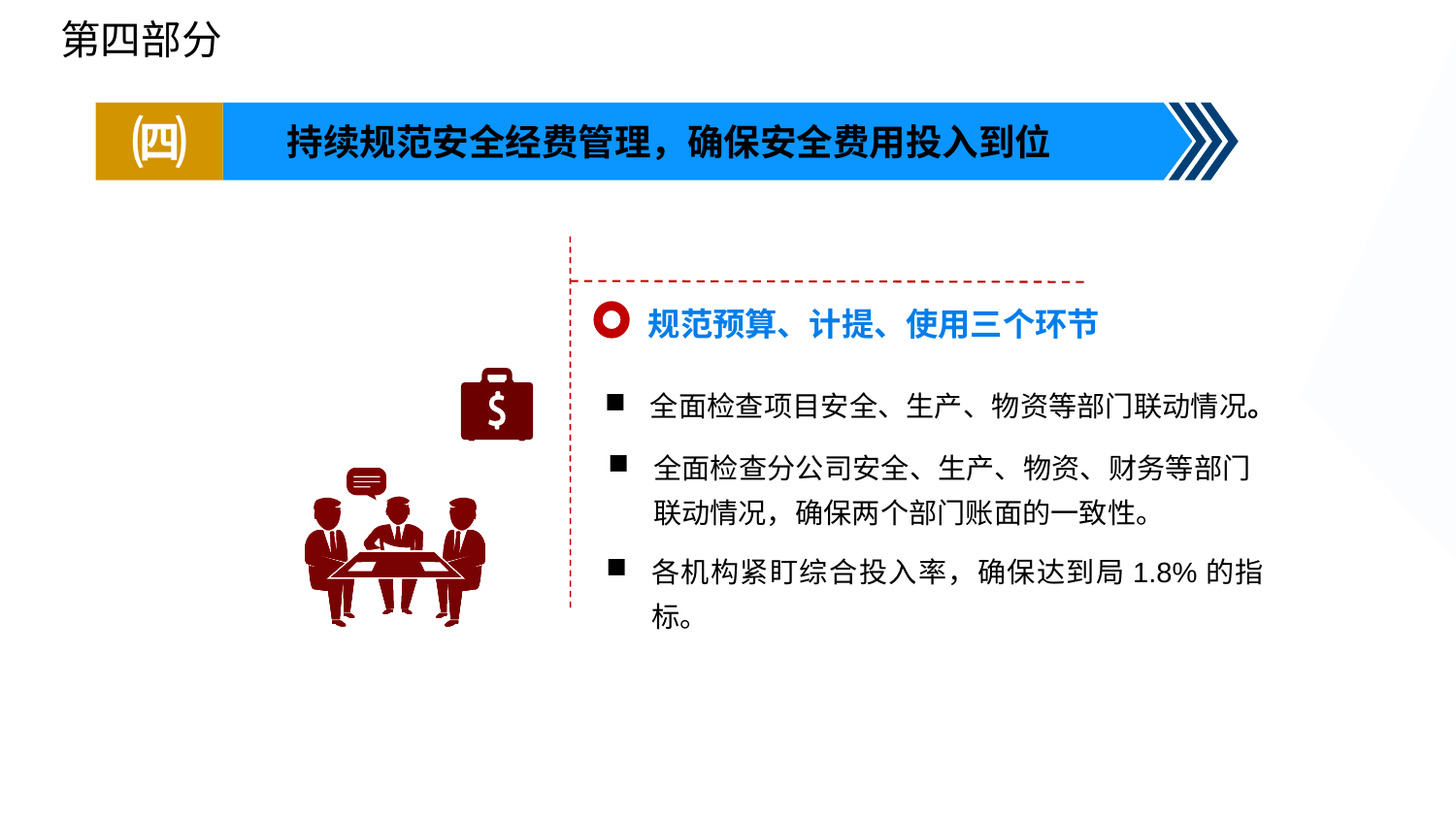

第四部分

㈣
     持续规范安全经费管理，确保安全费用投入到位

规范预算、计提、使用三个环节

全面检查项目安全、生产、物资等部门联动情况。
全面检查分公司安全、生产、物资、财务等部门联动情况，确保两个部门账面的一致性。

各机构紧盯综合投入率，确保达到局1.8%的指标。